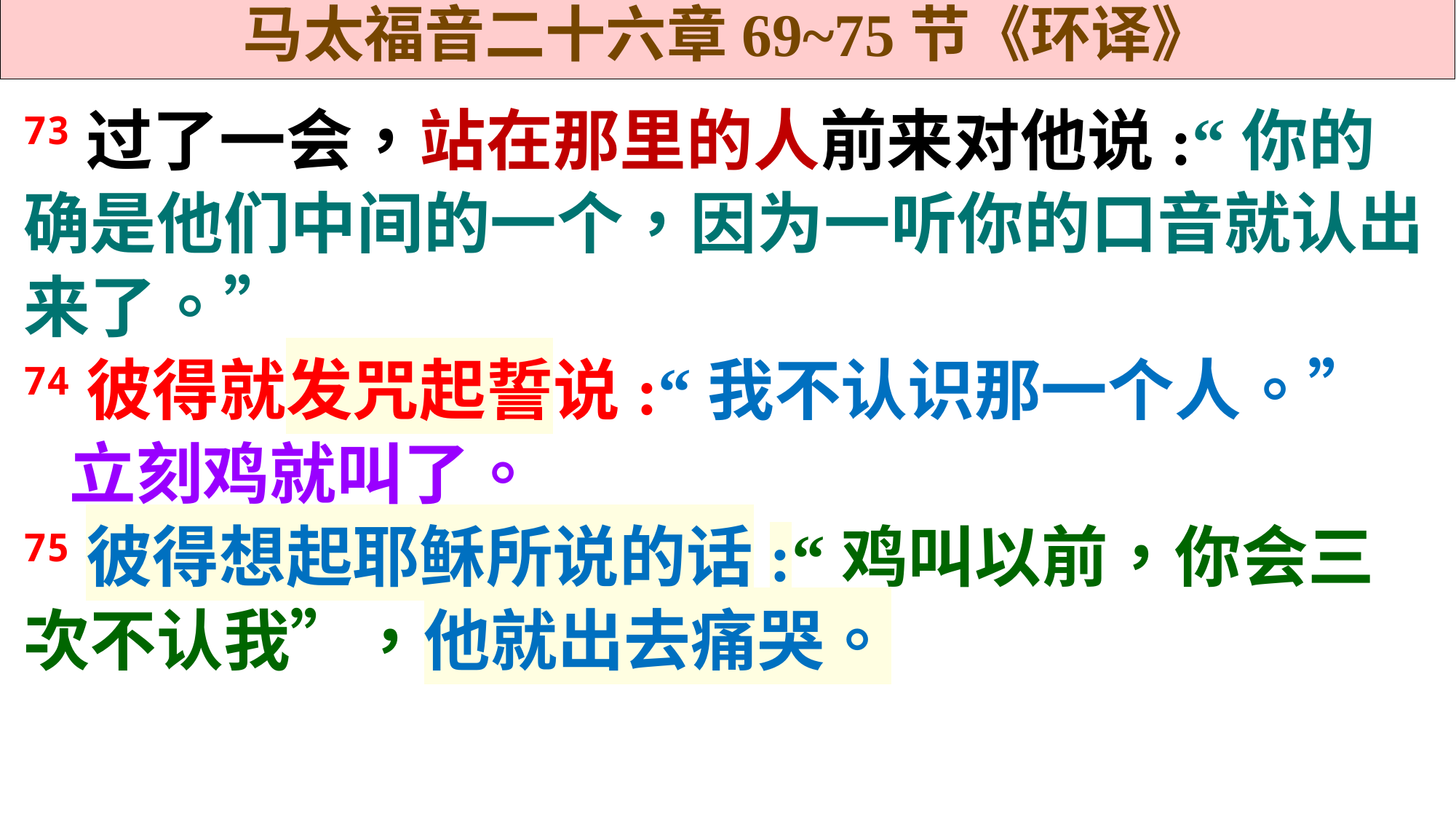

马太福音二十六章69~75节《环译》
73过了一会，站在那里的人前来对他说:“你的确是他们中间的一个，因为一听你的口音就认出来了。”
74彼得就发咒起誓说:“我不认识那一个人。”
  立刻鸡就叫了。
75彼得想起耶稣所说的话:“鸡叫以前，你会三次不认我”，他就出去痛哭。